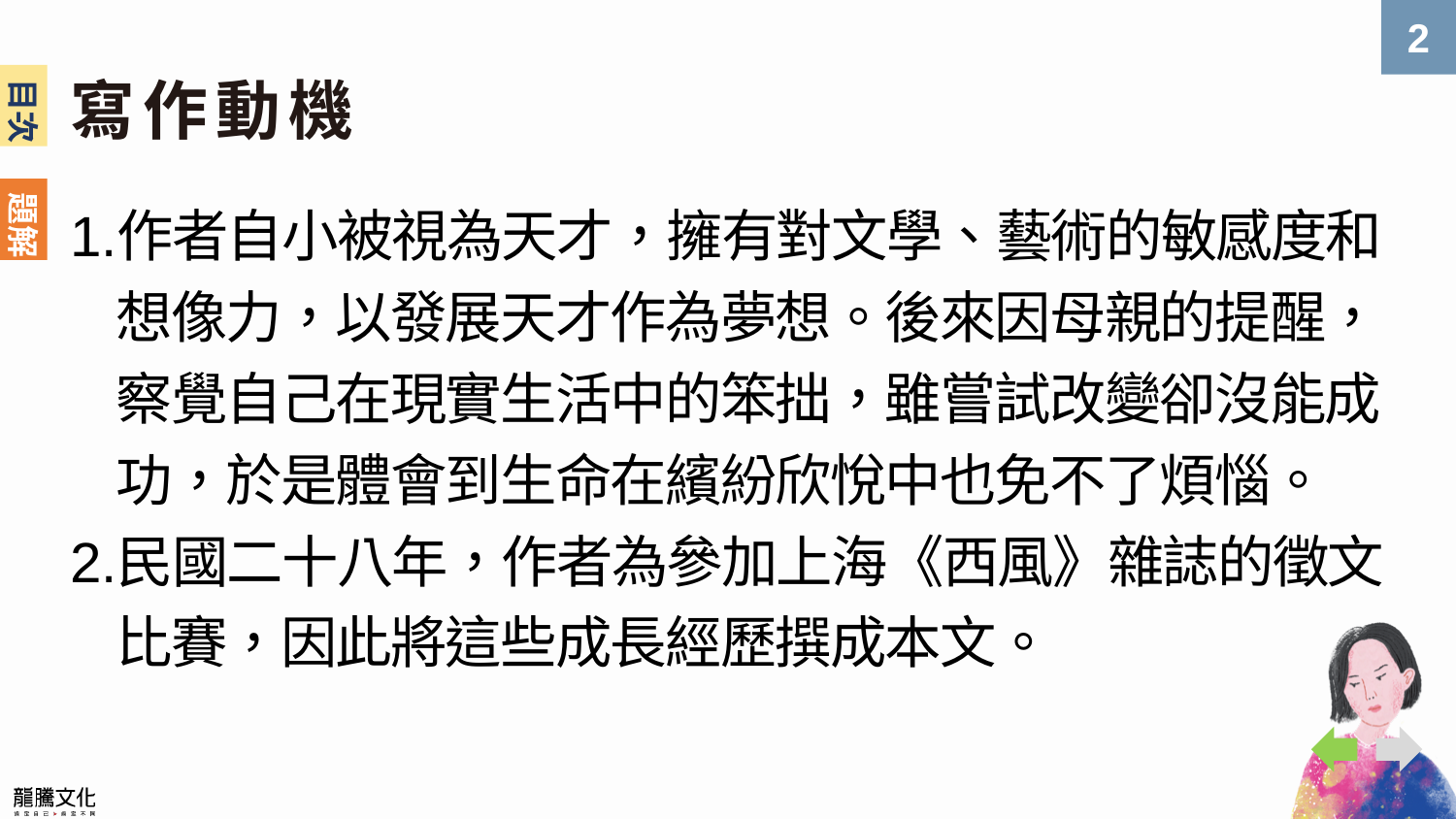

寫作動機
作者自小被視為天才，擁有對文學、藝術的敏感度和想像力，以發展天才作為夢想。後來因母親的提醒，察覺自己在現實生活中的笨拙，雖嘗試改變卻沒能成功，於是體會到生命在繽紛欣悅中也免不了煩惱。
民國二十八年，作者為參加上海《西風》雜誌的徵文比賽，因此將這些成長經歷撰成本文。